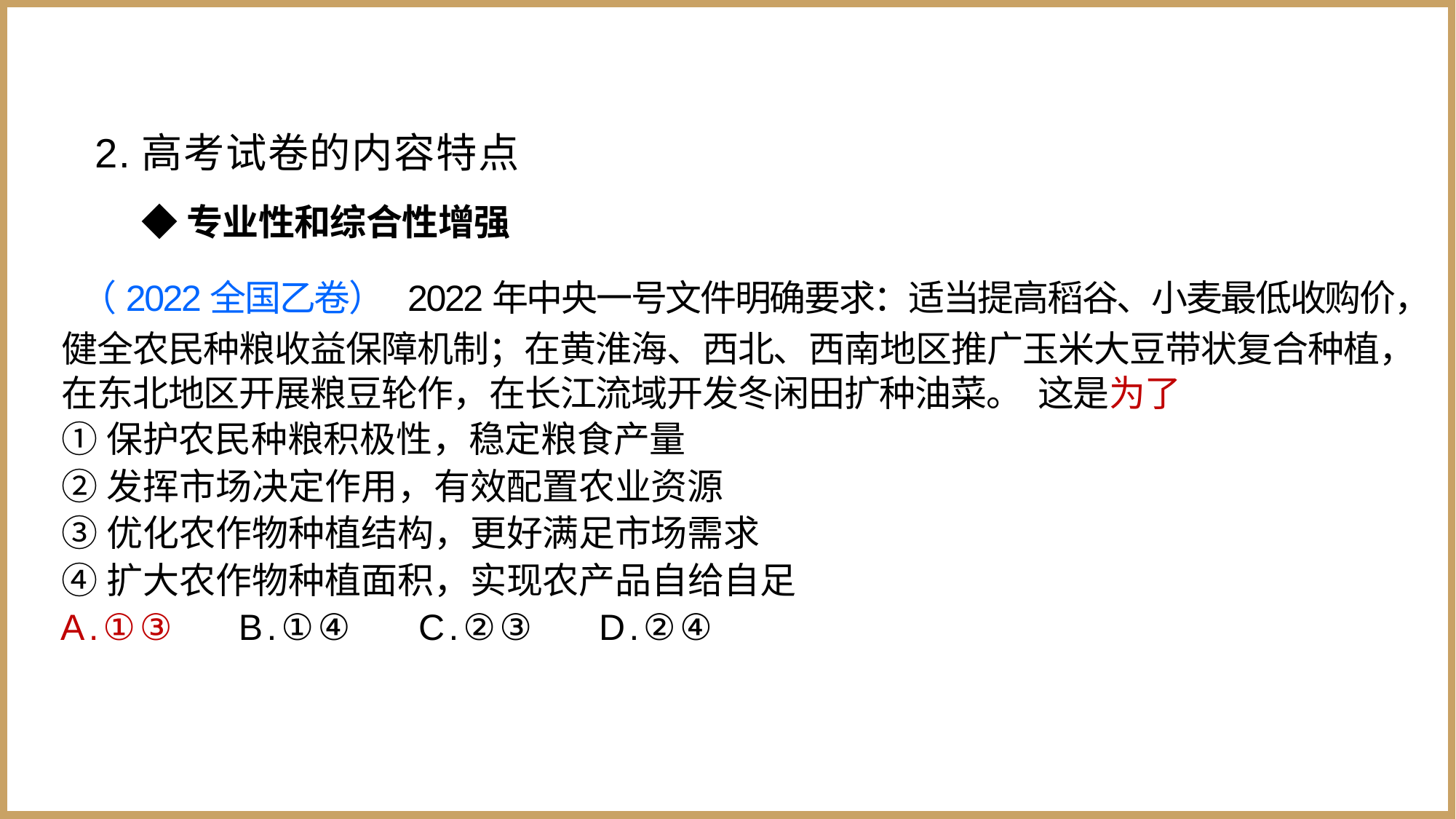

2.高考试卷的内容特点
◆专业性和综合性增强

（2022全国乙卷） 2022年中央一号文件明确要求：适当提高稻谷、小麦最低收购价，
健全农民种粮收益保障机制；在黄淮海、西北、西南地区推广玉米大豆带状复合种植，  在东北地区开展粮豆轮作，在长江流域开发冬闲田扩种油菜。 这是为了
①保护农民种粮积极性，稳定粮食产量
②发挥市场决定作用，有效配置农业资源
③优化农作物种植结构，更好满足市场需求
④扩大农作物种植面积，实现农产品自给自足
A.①③      B.①④      C.②③      D.②④